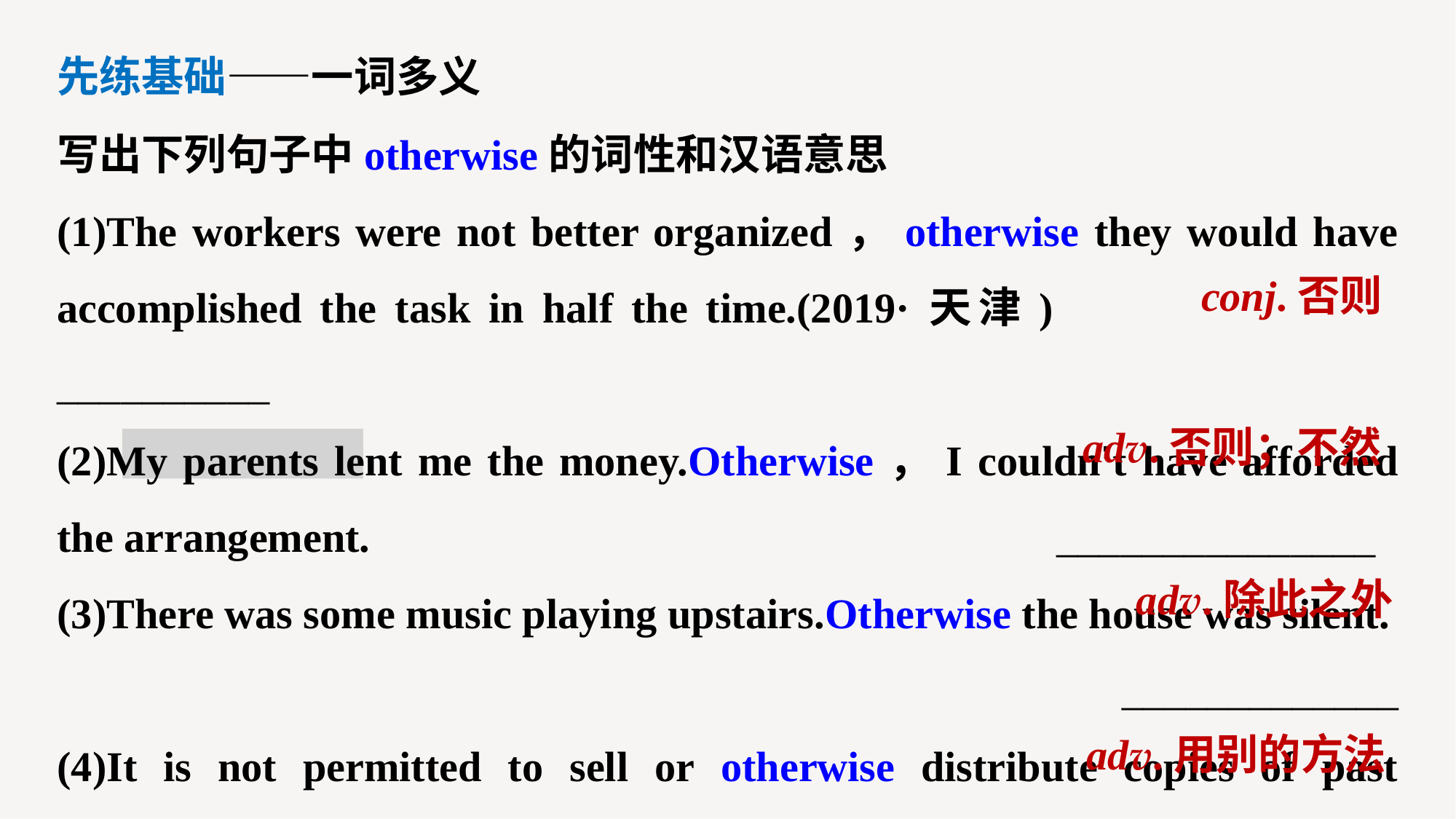

先练基础——一词多义
写出下列句子中otherwise的词性和汉语意思
(1)The workers were not better organized，otherwise they would have accomplished the task in half the time.(2019·天津)                    __________
(2)My parents lent me the money.Otherwise，I couldn’t have afforded the arrangement.                                                                 _______________
(3)There was some music playing upstairs.Otherwise the house was silent.
_____________
(4)It is not permitted to sell or otherwise distribute copies of past examination papers.                                                              ______________
conj.否则
adv.否则；不然

adv.除此之外
adv.用别的方法